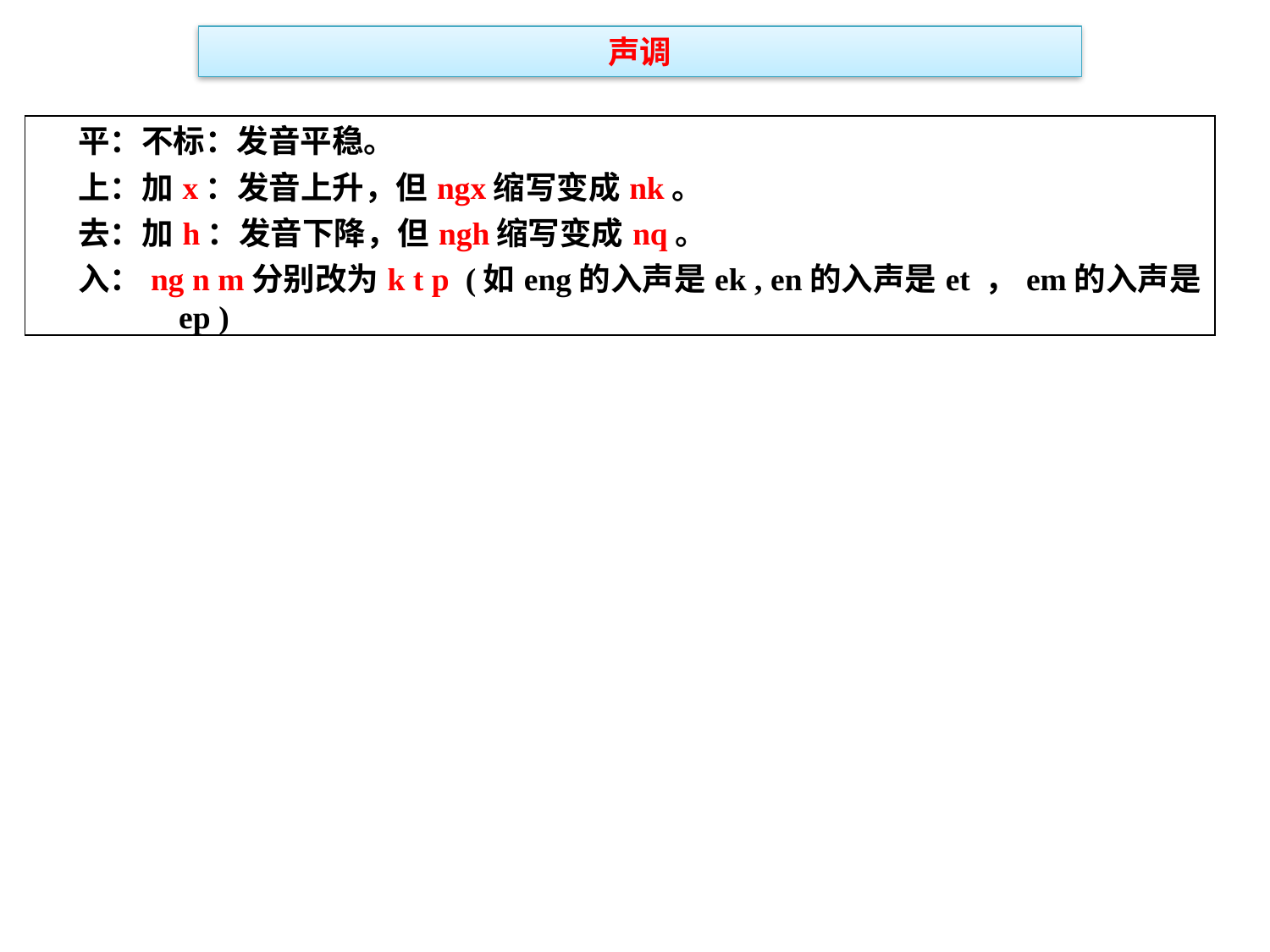

声调
|  | 平：不标：发音平稳。 |
| --- | --- |
|  | 上：加x：发音上升，但ngx缩写变成nk。 |
|  | 去：加h：发音下降，但ngh缩写变成nq。 |
|  | 入：ng n m分别改为k t p (如eng的入声是ek , en的入声是et ，em的入声是ep ) |